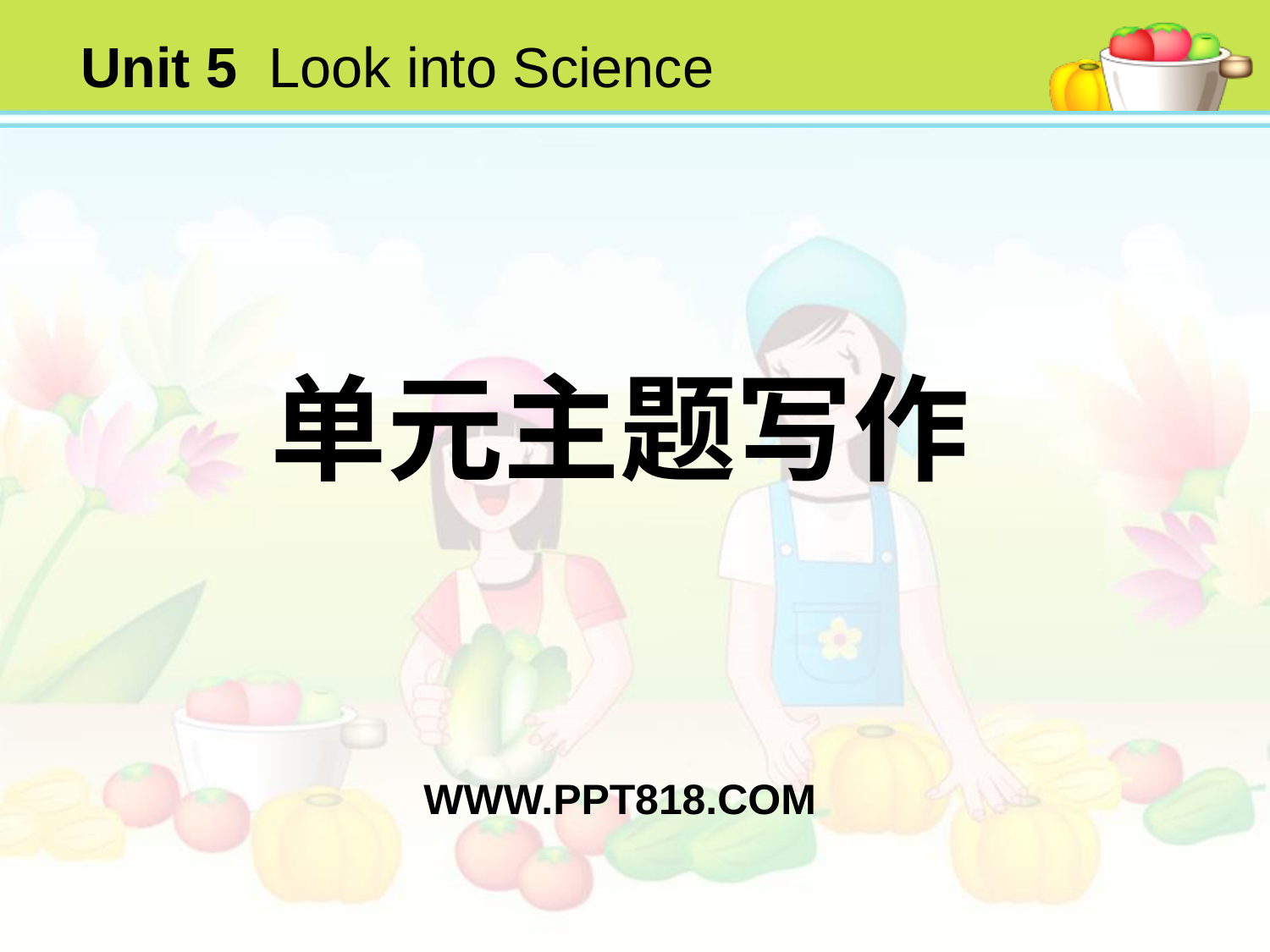

Unit 5  Look into Science
单元主题写作
WWW.PPT818.COM